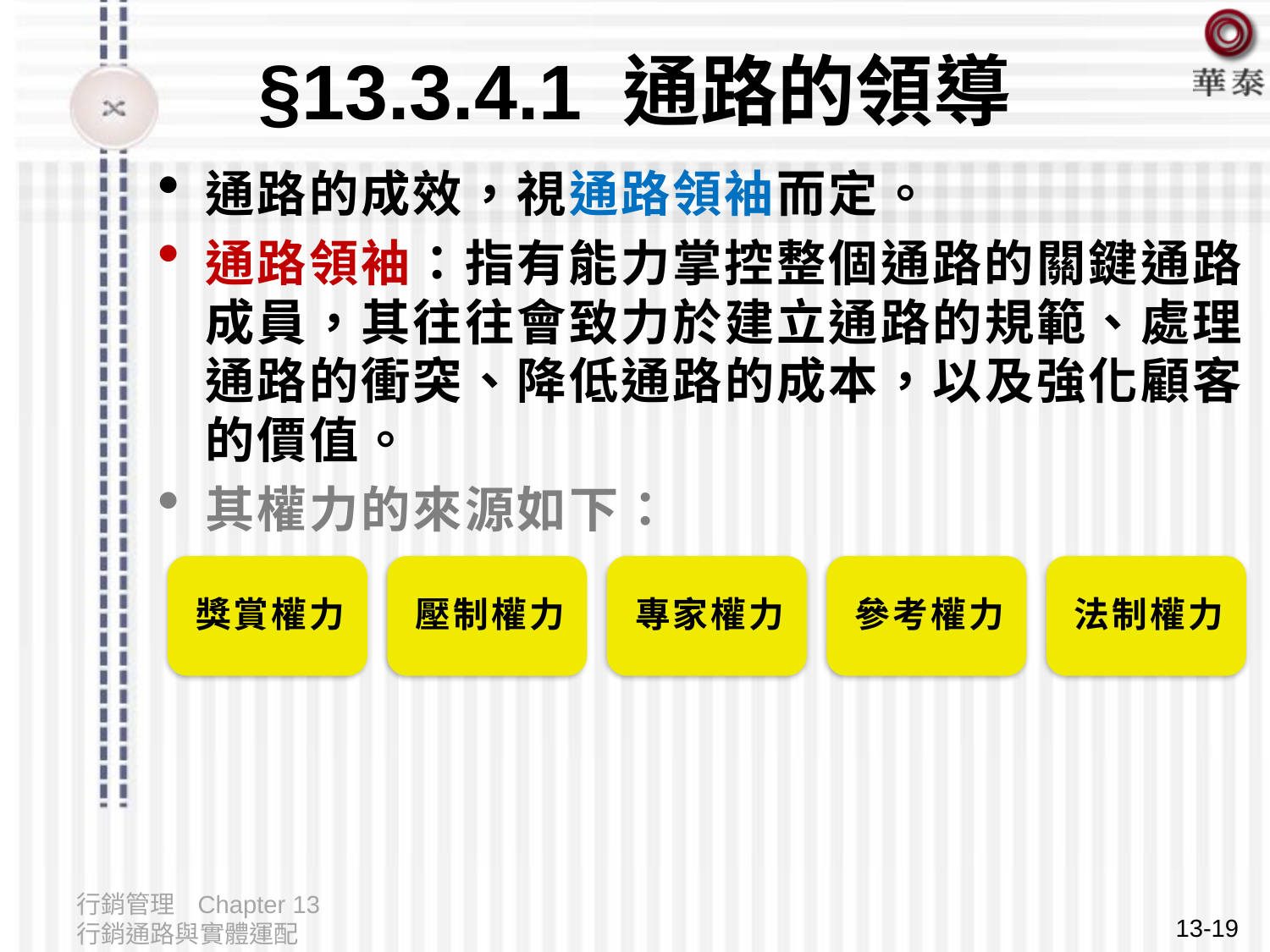

# §13.3.4.1 通路的領導
通路的成效，視通路領袖而定。
通路領袖：指有能力掌控整個通路的關鍵通路成員，其往往會致力於建立通路的規範、處理通路的衝突、降低通路的成本，以及強化顧客的價值。
其權力的來源如下：
獎賞權力
壓制權力
專家權力
參考權力
法制權力
行銷管理   Chapter 13   行銷通路與實體運配
13-19